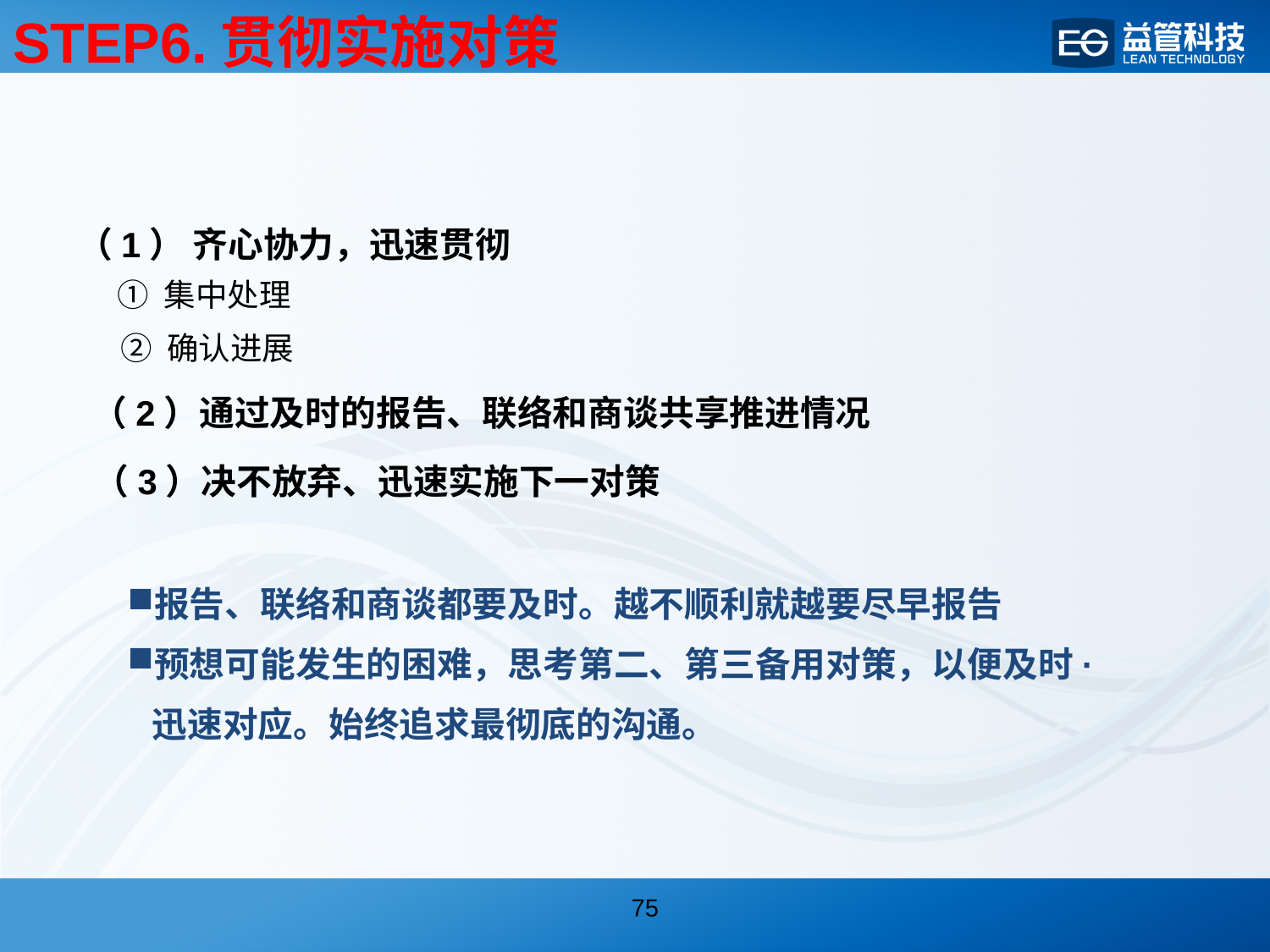

STEP6.贯彻实施对策
（1） 齐心协力，迅速贯彻
     ① 集中处理
      ② 确认进展
 （2）通过及时的报告、联络和商谈共享推进情况
 （3）决不放弃、迅速实施下一对策
报告、联络和商谈都要及时。越不顺利就越要尽早报告
预想可能发生的困难，思考第二、第三备用对策，以便及时·
  迅速对应。始终追求最彻底的沟通。